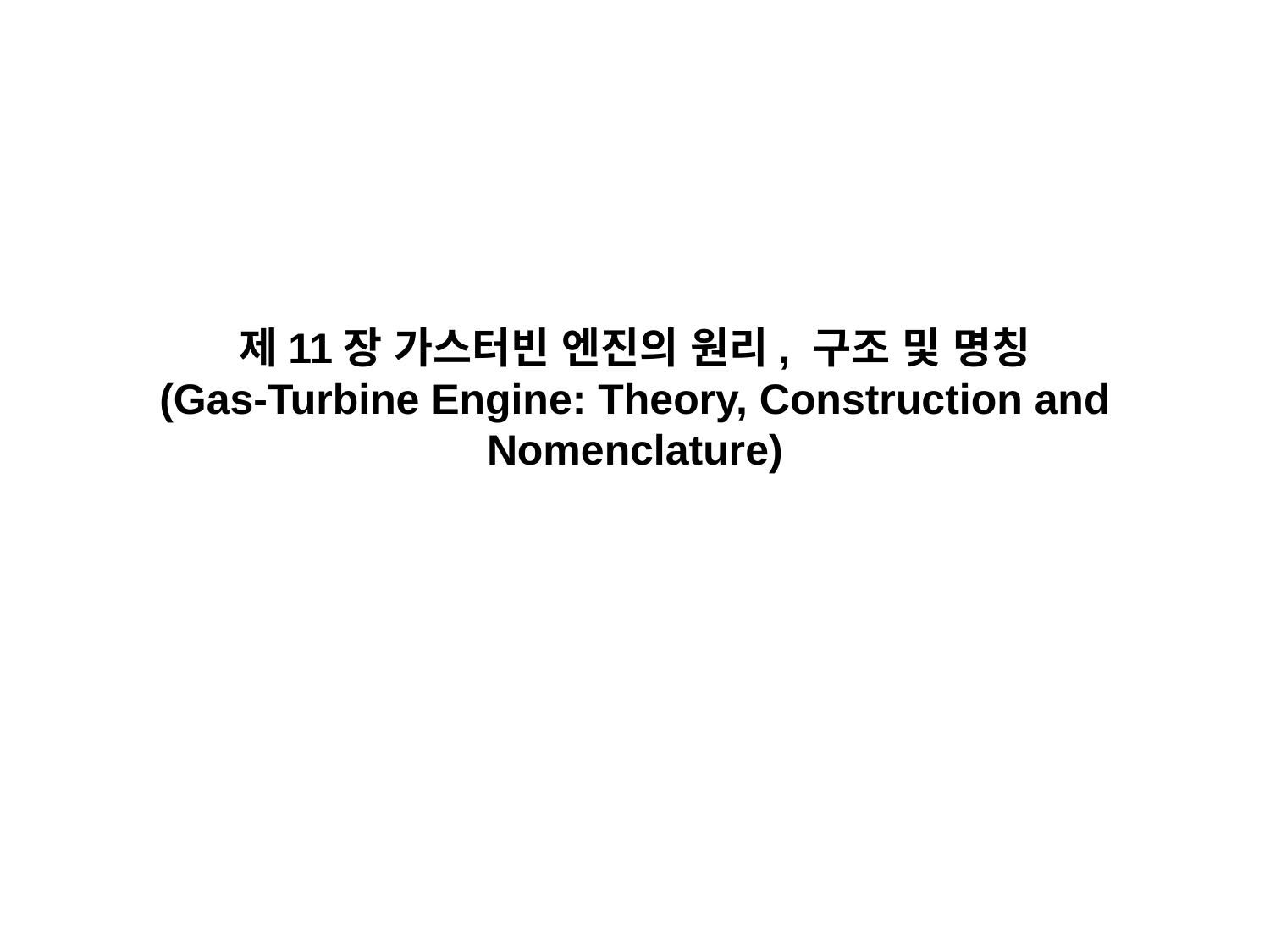

# 제11장 가스터빈 엔진의 원리, 구조 및 명칭 (Gas-Turbine Engine: Theory, Construction and Nomenclature)